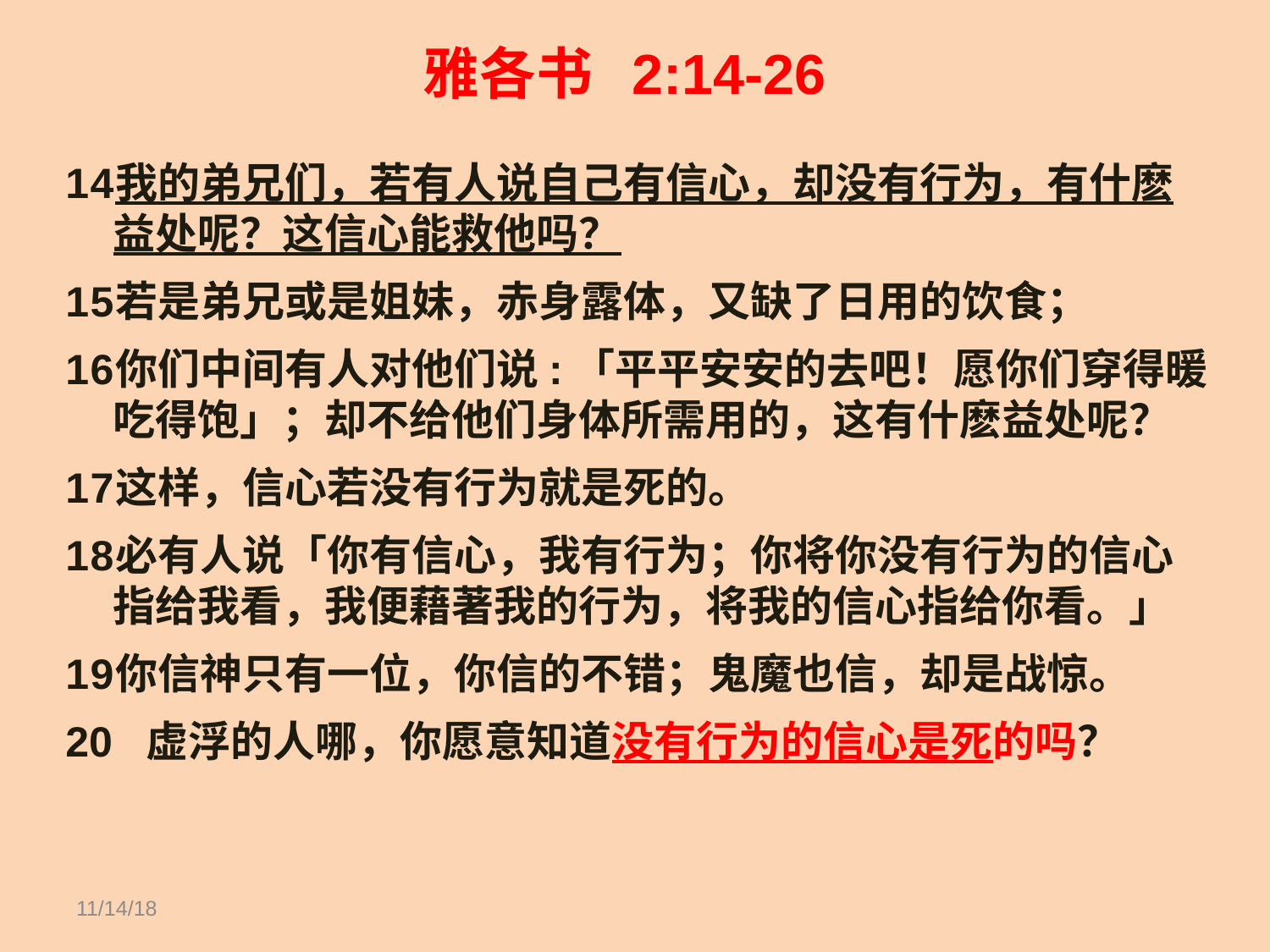

雅各书  2:14-26

我的弟兄们，若有人说自己有信心，却没有行为，有什麽益处呢？这信心能救他吗？

若是弟兄或是姐妹，赤身露体，又缺了日用的饮食；

你们中间有人对他们说:「平平安安的去吧！愿你们穿得暖吃得饱」；却不给他们身体所需用的，这有什麽益处呢？

这样，信心若没有行为就是死的。

必有人说「你有信心，我有行为；你将你没有行为的信心指给我看，我便藉著我的行为，将我的信心指给你看。」

你信神只有一位，你信的不错；鬼魔也信，却是战惊。

20  虚浮的人哪，你愿意知道没有行为的信心是死的吗？

11/14/18